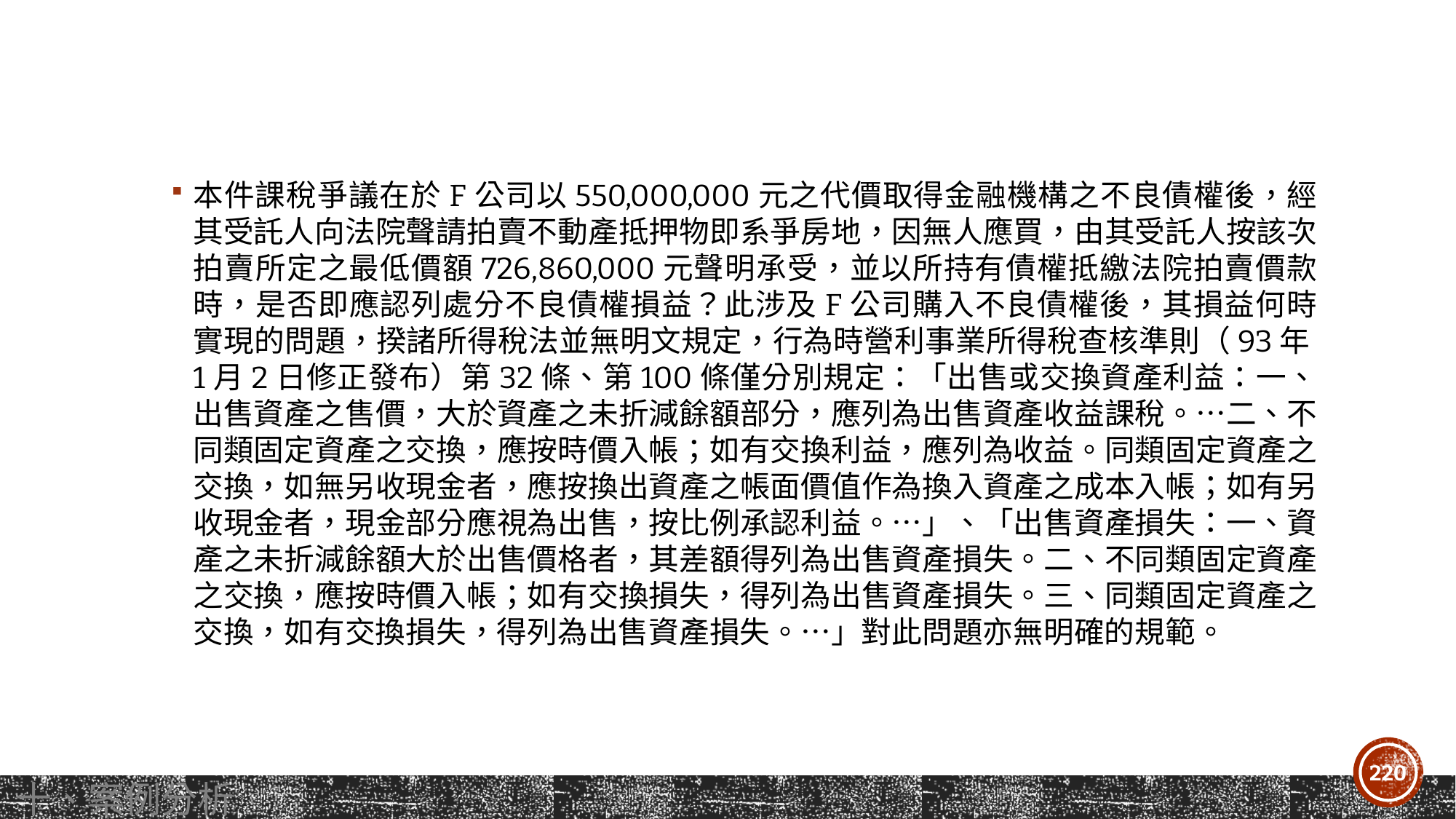

#
本件課稅爭議在於F公司以550,000,000元之代價取得金融機構之不良債權後，經其受託人向法院聲請拍賣不動產抵押物即系爭房地，因無人應買，由其受託人按該次拍賣所定之最低價額726,860,000元聲明承受，並以所持有債權抵繳法院拍賣價款時，是否即應認列處分不良債權損益？此涉及F公司購入不良債權後，其損益何時實現的問題，揆諸所得稅法並無明文規定，行為時營利事業所得稅查核準則（93年1月2日修正發布）第32條、第100條僅分別規定：「出售或交換資產利益：一、出售資產之售價，大於資產之未折減餘額部分，應列為出售資產收益課稅。…二、不同類固定資產之交換，應按時價入帳；如有交換利益，應列為收益。同類固定資產之交換，如無另收現金者，應按換出資產之帳面價值作為換入資產之成本入帳；如有另收現金者，現金部分應視為出售，按比例承認利益。…」、「出售資產損失：一、資產之未折減餘額大於出售價格者，其差額得列為出售資產損失。二、不同類固定資產之交換，應按時價入帳；如有交換損失，得列為出售資產損失。三、同類固定資產之交換，如有交換損失，得列為出售資產損失。…」對此問題亦無明確的規範。
220